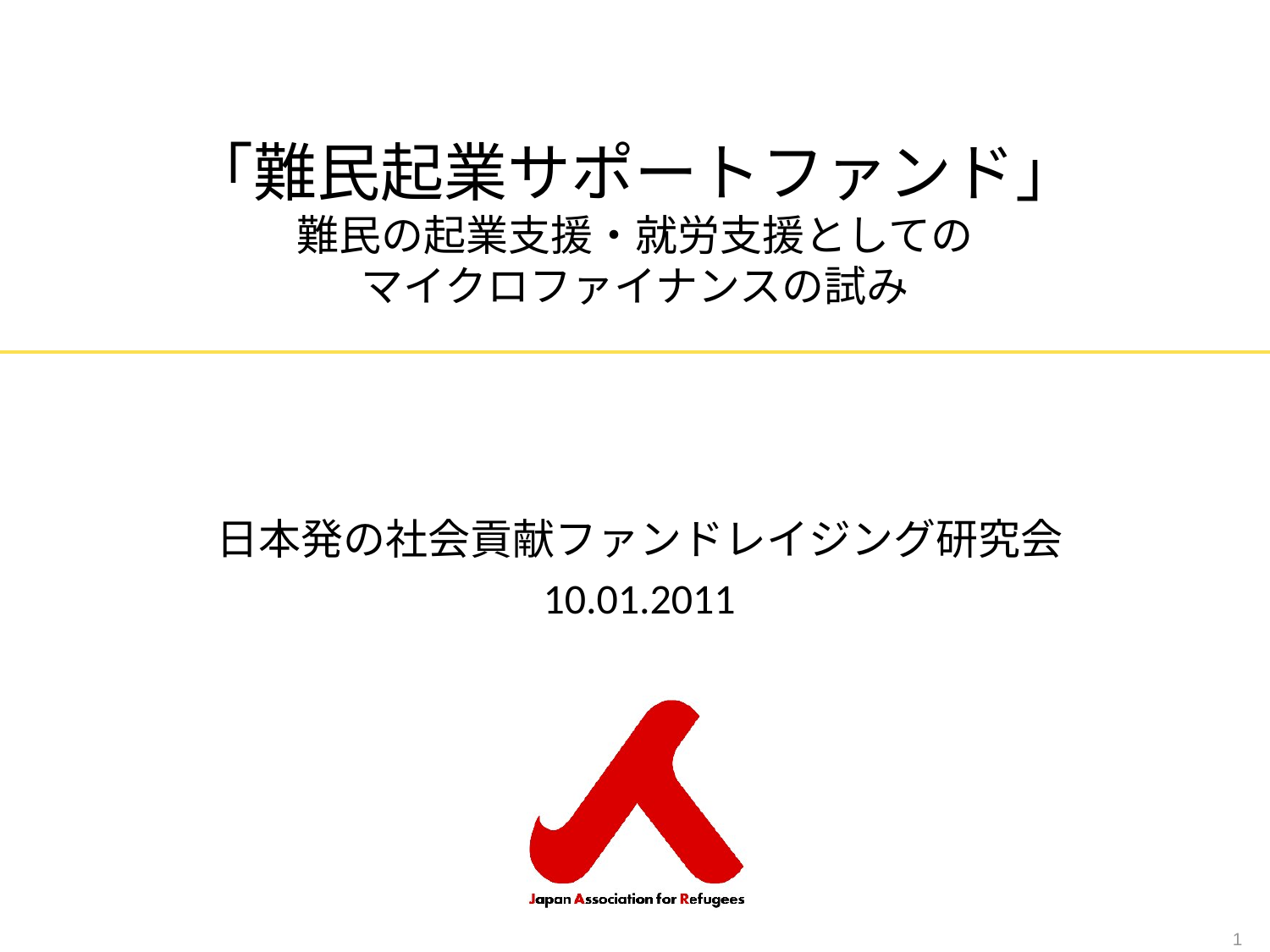

# 「難民起業サポートファンド」 難民の起業支援・就労支援としての マイクロファイナンスの試み
日本発の社会貢献ファンドレイジング研究会
10.01.2011
1